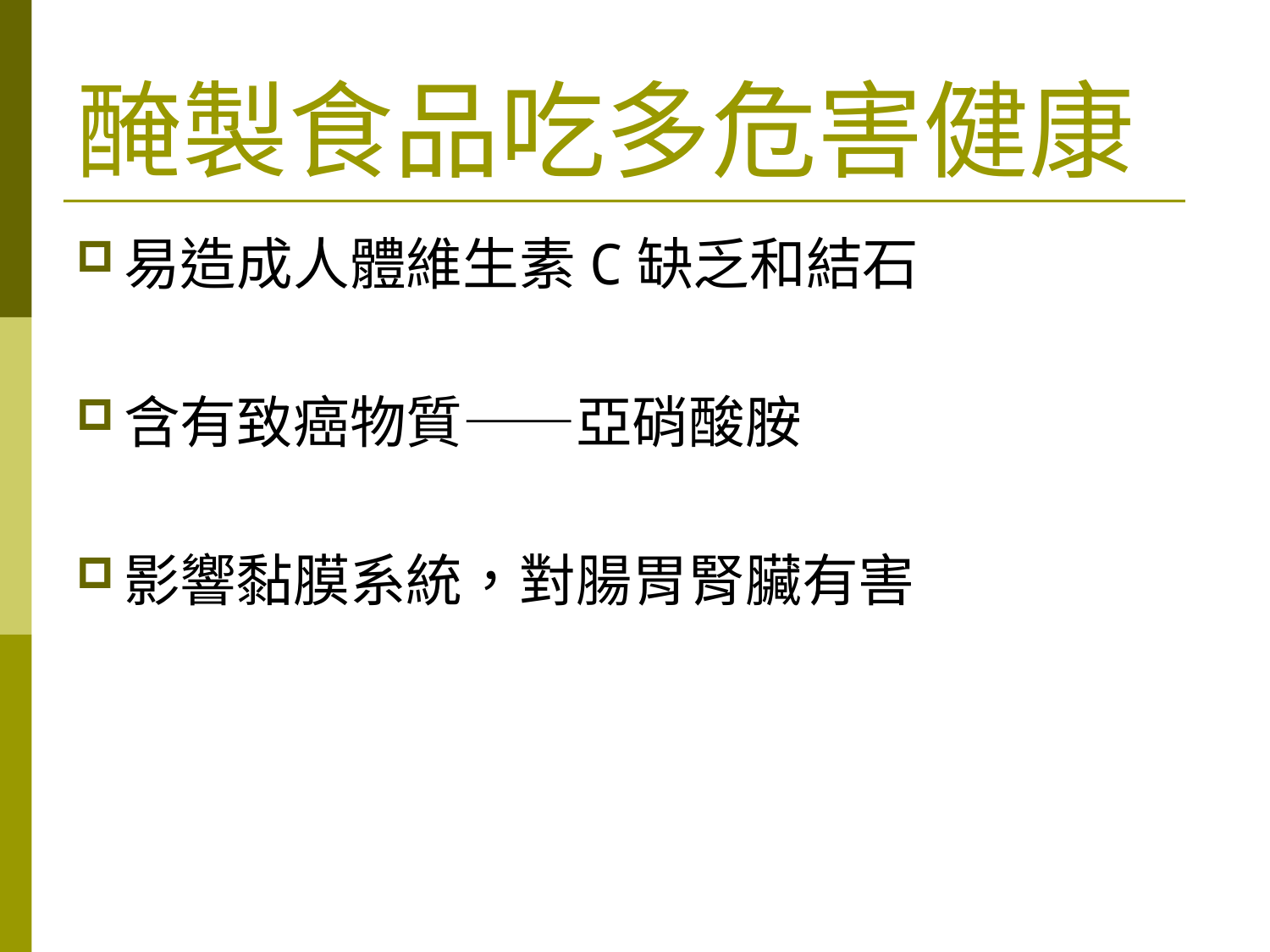

# 醃製食品吃多危害健康
易造成人體維生素C缺乏和結石

含有致癌物質——亞硝酸胺

影響黏膜系統，對腸胃腎臟有害